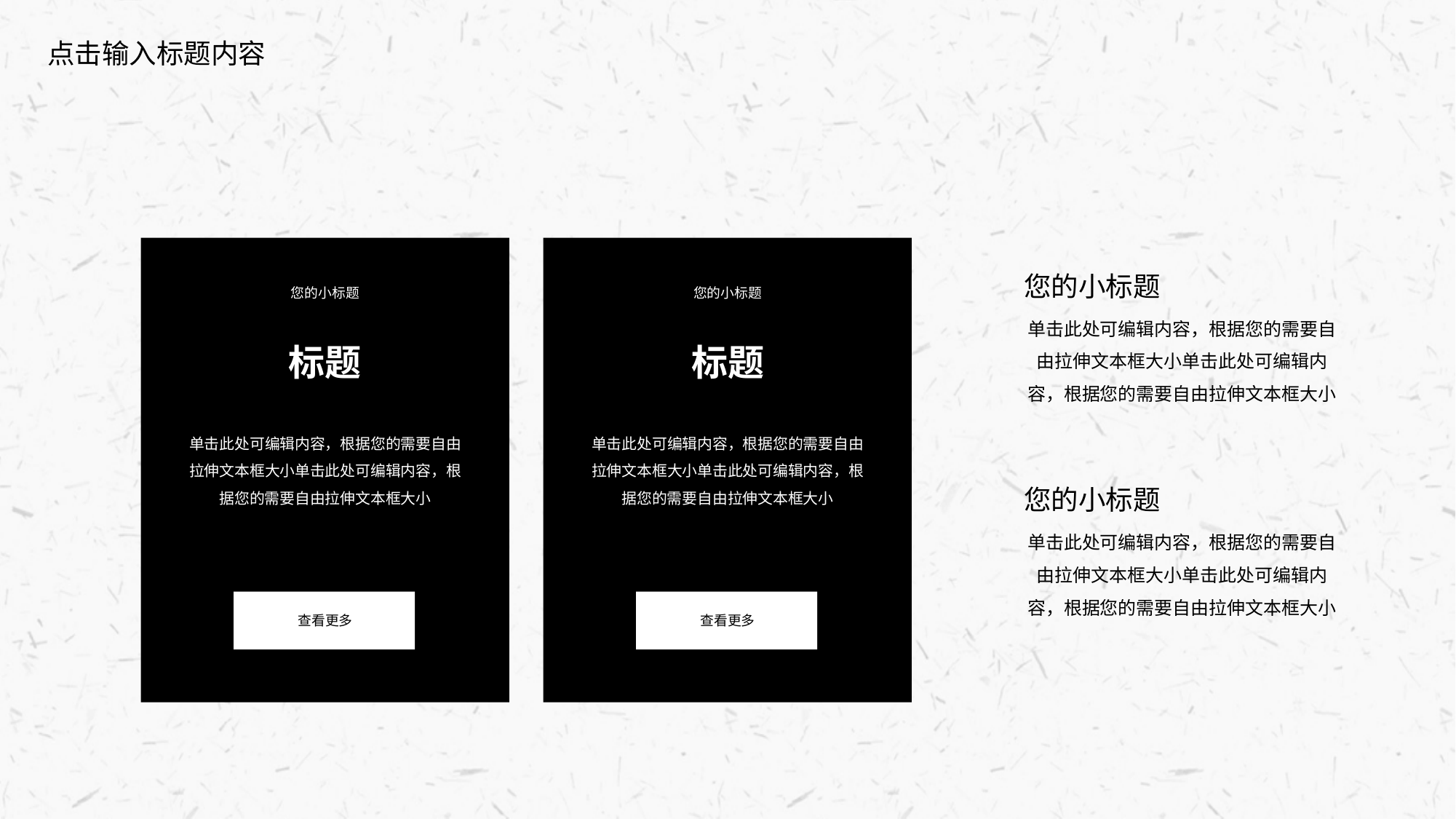

点击输入标题内容

您的小标题
标题
单击此处可编辑内容，根据您的需要自由拉伸文本框大小单击此处可编辑内容，根据您的需要自由拉伸文本框大小

查看更多

您的小标题
标题
单击此处可编辑内容，根据您的需要自由拉伸文本框大小单击此处可编辑内容，根据您的需要自由拉伸文本框大小

查看更多
您的小标题
单击此处可编辑内容，根据您的需要自由拉伸文本框大小单击此处可编辑内容，根据您的需要自由拉伸文本框大小
您的小标题
单击此处可编辑内容，根据您的需要自由拉伸文本框大小单击此处可编辑内容，根据您的需要自由拉伸文本框大小